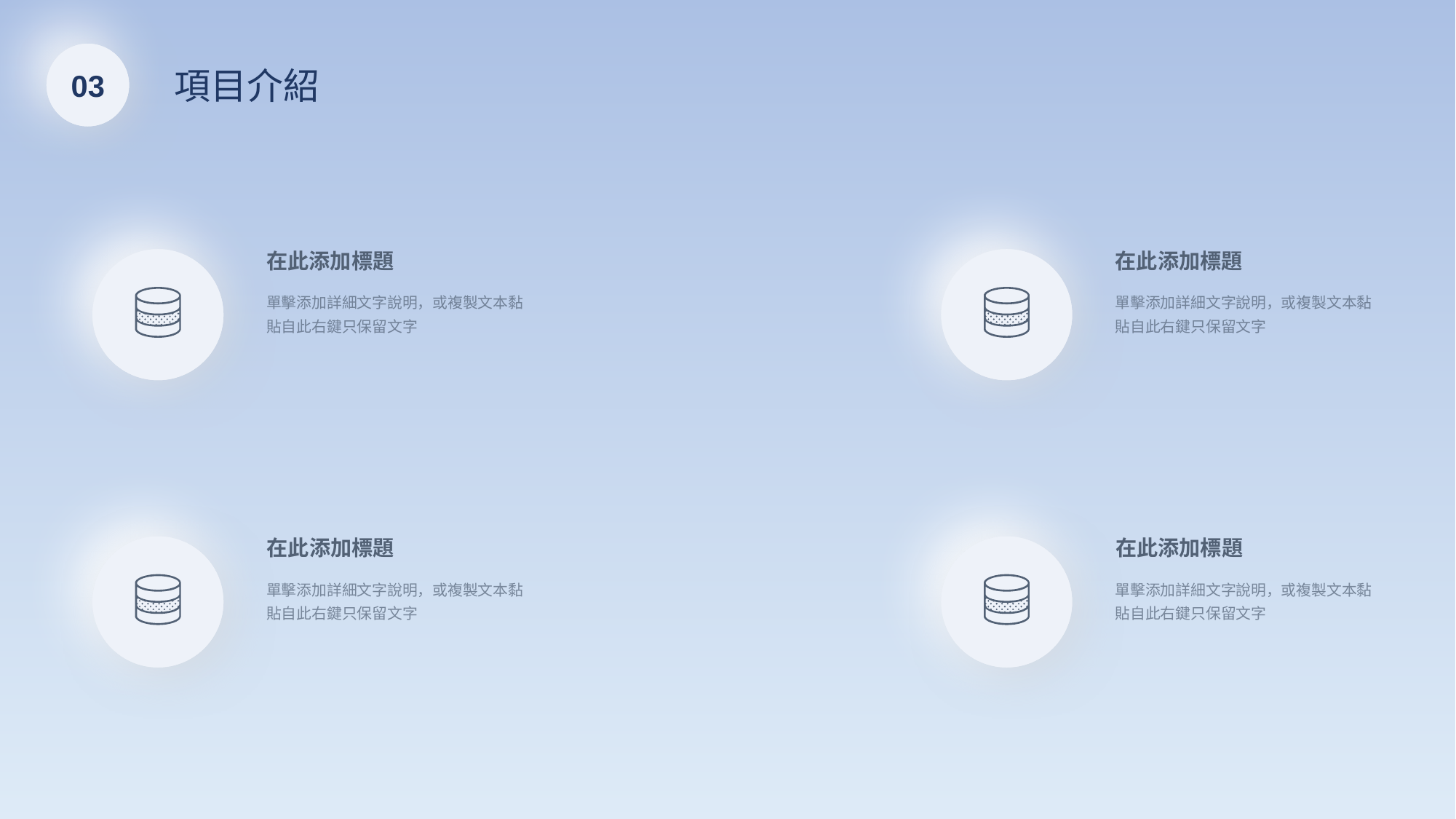

03
項目介紹
在此添加標題
在此添加標題

單擊添加詳細文字說明，或複製文本黏貼自此右鍵只保留文字
單擊添加詳細文字說明，或複製文本黏貼自此右鍵只保留文字
在此添加標題
在此添加標題

單擊添加詳細文字說明，或複製文本黏貼自此右鍵只保留文字
單擊添加詳細文字說明，或複製文本黏貼自此右鍵只保留文字